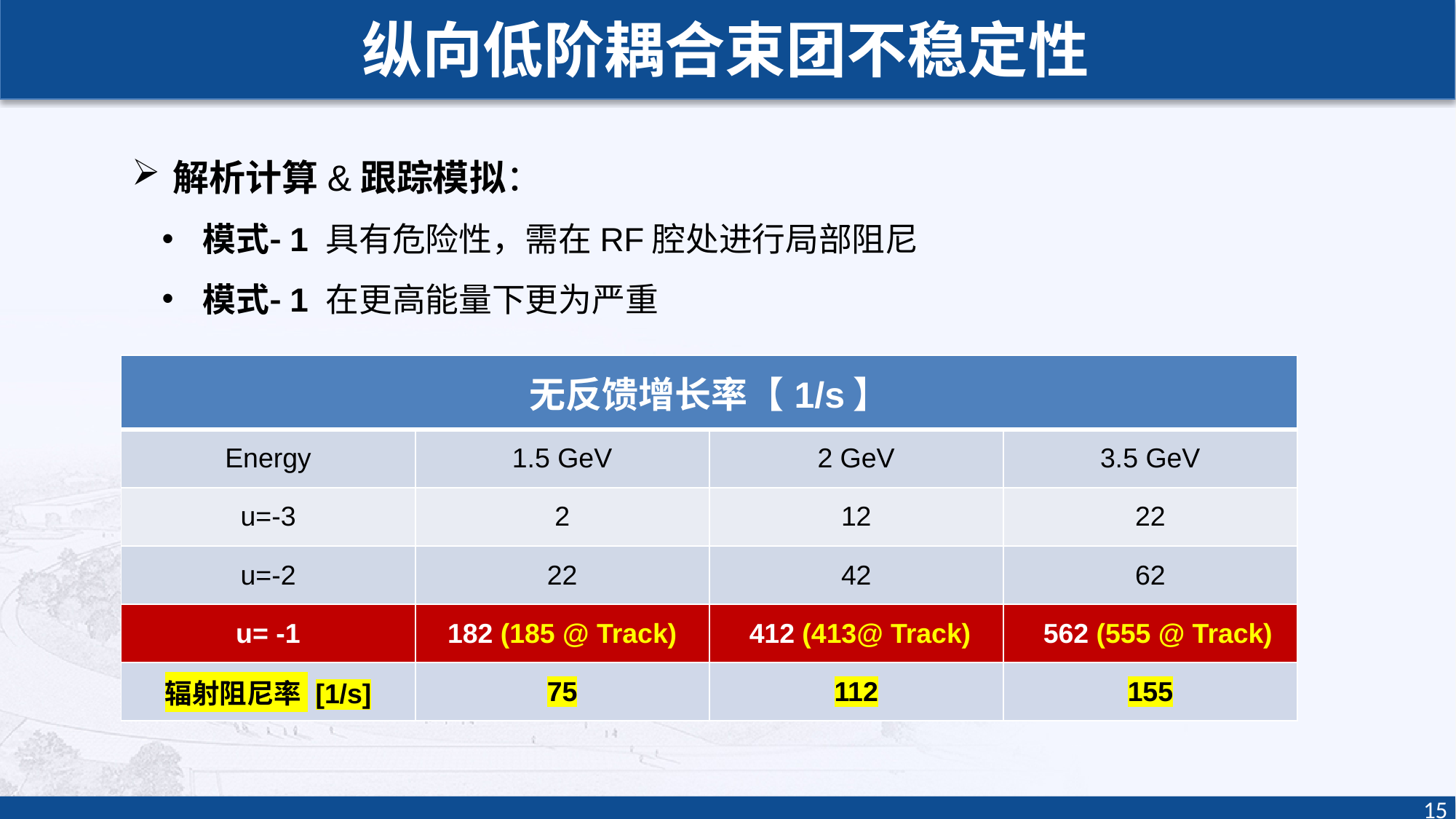

# 纵向低阶耦合束团不稳定性
解析计算&跟踪模拟：
模式‑1 具有危险性，需在RF腔处进行局部阻尼
模式‑1 在更高能量下更为严重
| 无反馈增长率【1/s】 |  |  |  |
| --- | --- | --- | --- |
| Energy | 1.5 GeV | 2 GeV | 3.5 GeV |
| u=-3 | 2 | 12 | 22 |
| u=-2 | 22 | 42 | 62 |
| u= -1 | 182 (185 @ Track) | 412 (413@ Track) | 562 (555 @ Track) |
| 辐射阻尼率 [1/s] | 75 | 112 | 155 |